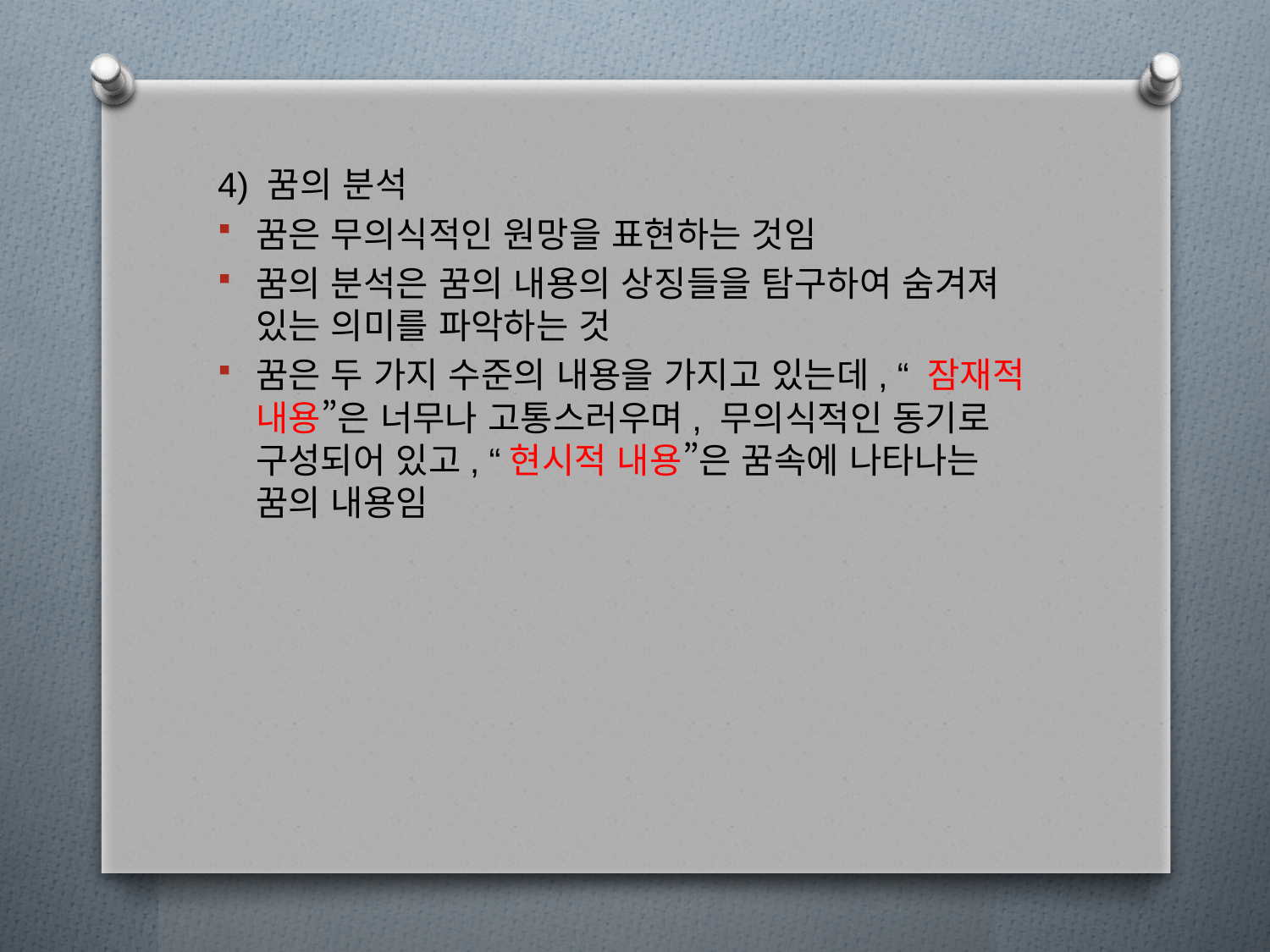

4) 꿈의 분석
꿈은 무의식적인 원망을 표현하는 것임
꿈의 분석은 꿈의 내용의 상징들을 탐구하여 숨겨져 있는 의미를 파악하는 것
꿈은 두 가지 수준의 내용을 가지고 있는데, “ 잠재적 내용”은 너무나 고통스러우며, 무의식적인 동기로 구성되어 있고, “현시적 내용”은 꿈속에 나타나는 꿈의 내용임